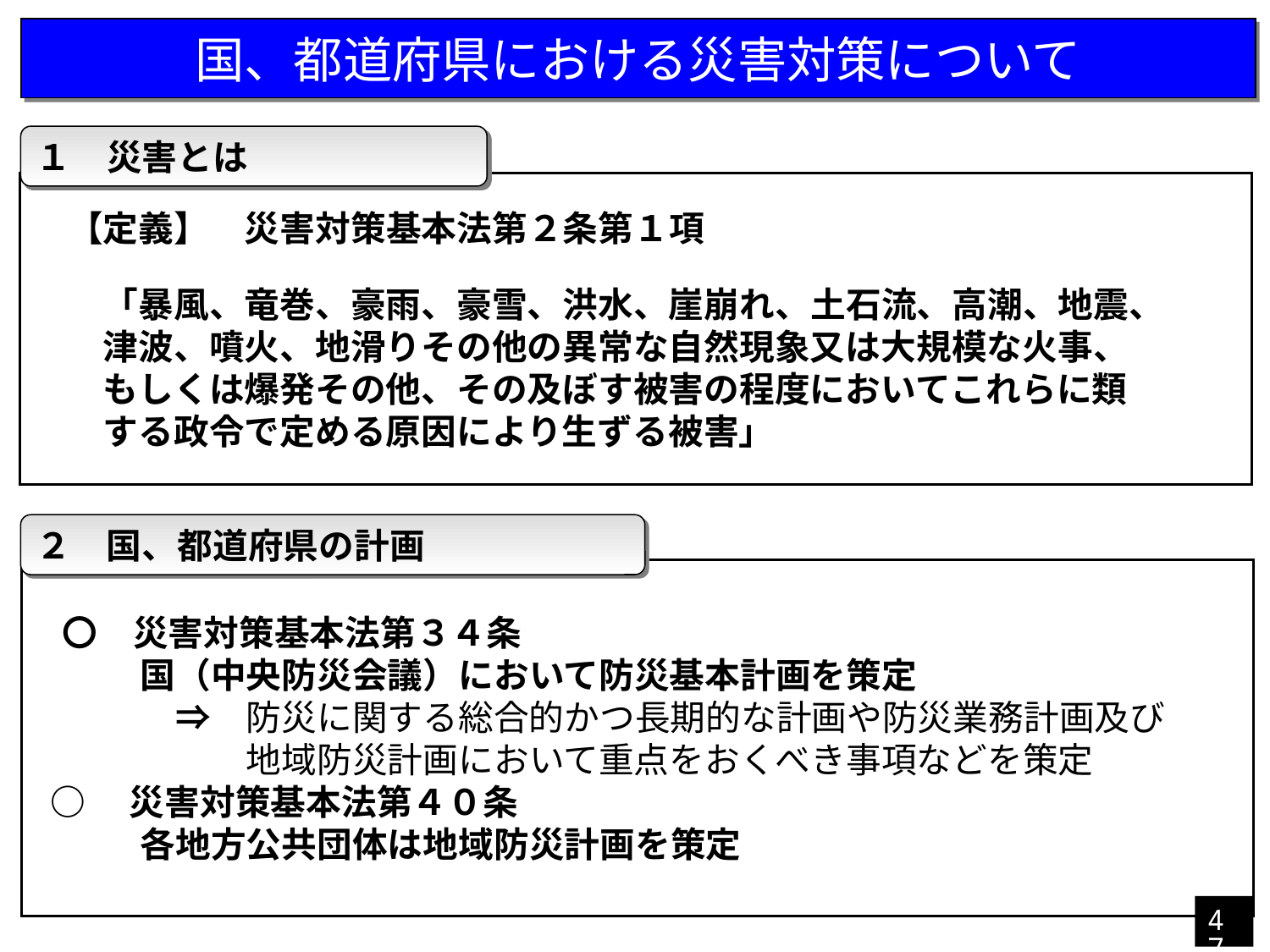

国、都道府県における災害対策について
１　災害とは
　【定義】　災害対策基本法第２条第１項

　　「暴風、竜巻、豪雨、豪雪、洪水、崖崩れ、土石流、高潮、地震、
　　津波、噴火、地滑りその他の異常な自然現象又は大規模な火事、
　　もしくは爆発その他、その及ぼす被害の程度においてこれらに類
　　する政令で定める原因により生ずる被害」
２　国、都道府県の計画
　〇　災害対策基本法第３４条
　　　国（中央防災会議）において防災基本計画を策定
　　　　⇒　防災に関する総合的かつ長期的な計画や防災業務計画及び
　　　　　　地域防災計画において重点をおくべき事項などを策定
  ○　災害対策基本法第４０条
　　　各地方公共団体は地域防災計画を策定
47